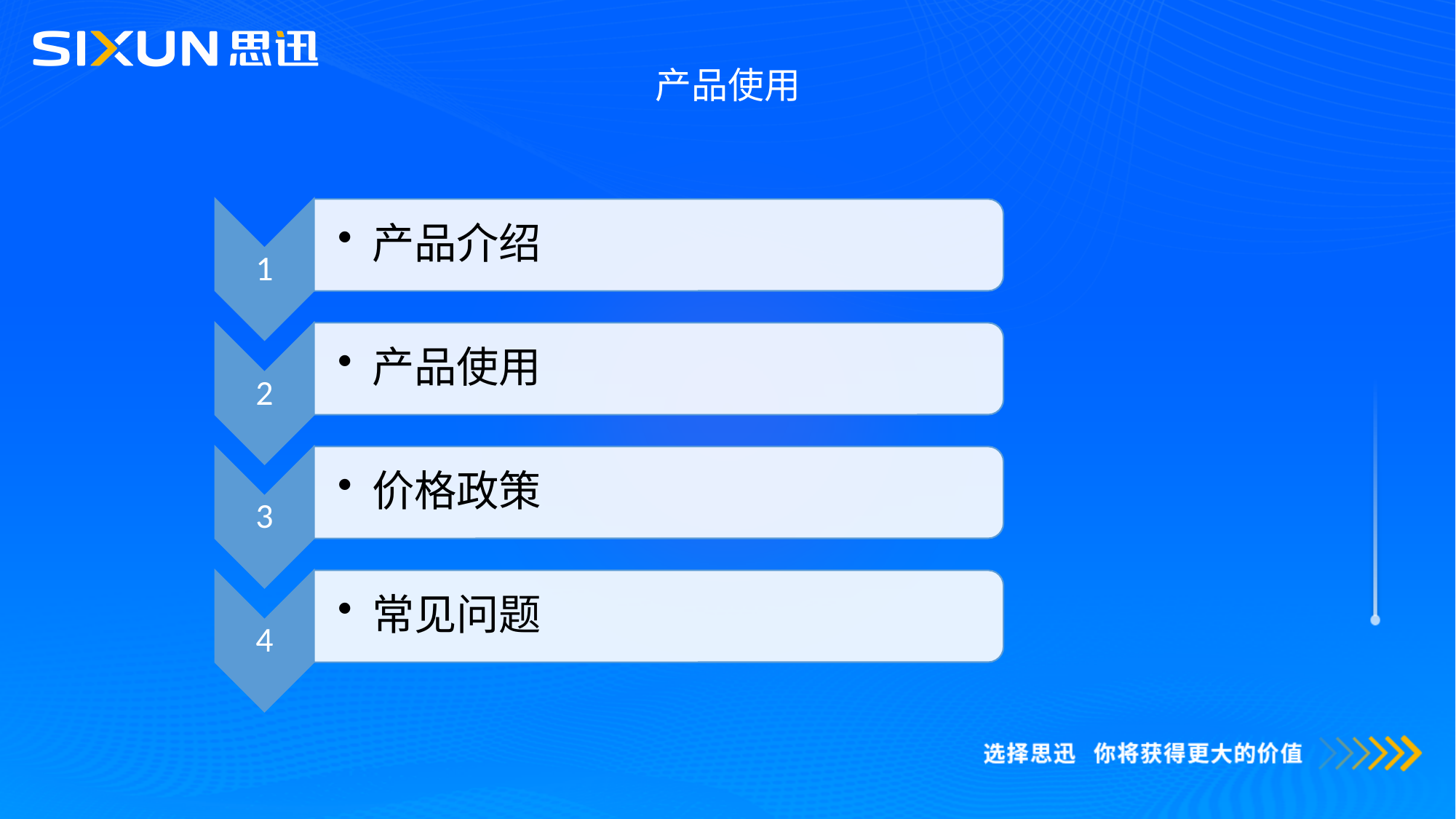

产品使用
1
产品介绍
2
产品使用
3
价格政策
4
常见问题